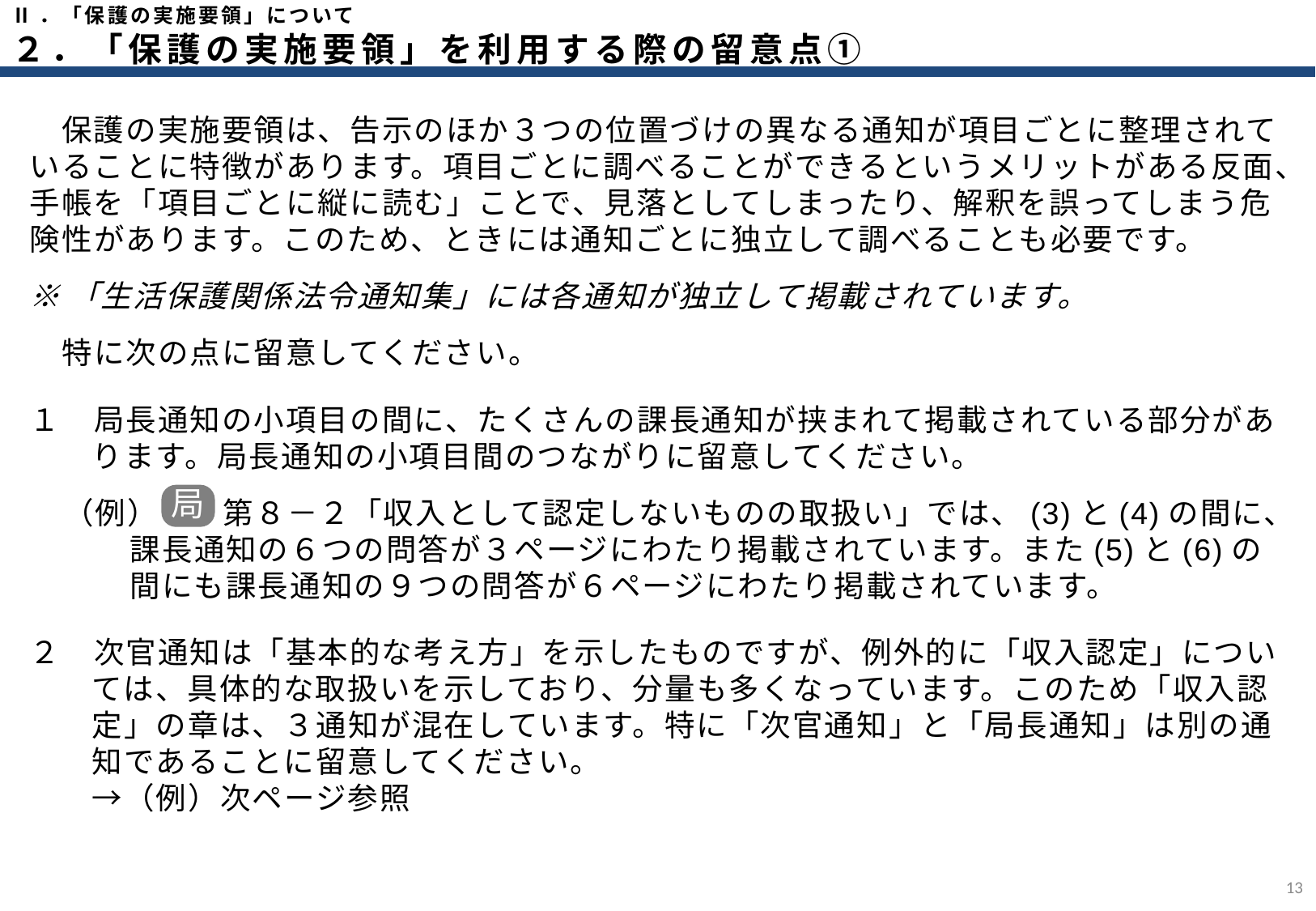

Ⅱ．「保護の実施要領」について
２．「保護の実施要領」を利用する際の留意点①
　保護の実施要領は、告示のほか３つの位置づけの異なる通知が項目ごとに整理されていることに特徴があります。項目ごとに調べることができるというメリットがある反面、手帳を「項目ごとに縦に読む」ことで、見落としてしまったり、解釈を誤ってしまう危険性があります。このため、ときには通知ごとに独立して調べることも必要です。
※「生活保護関係法令通知集」には各通知が独立して掲載されています。
　特に次の点に留意してください。
１　局長通知の小項目の間に、たくさんの課長通知が挟まれて掲載されている部分があります。局長通知の小項目間のつながりに留意してください。
（例）　　第８－２「収入として認定しないものの取扱い」では、(3)と(4)の間に、課長通知の６つの問答が３ページにわたり掲載されています。また(5)と(6)の間にも課長通知の９つの問答が６ページにわたり掲載されています。
２　次官通知は「基本的な考え方」を示したものですが、例外的に「収入認定」については、具体的な取扱いを示しており、分量も多くなっています。このため「収入認定」の章は、３通知が混在しています。特に「次官通知」と「局長通知」は別の通知であることに留意してください。
→（例）次ページ参照

局
13